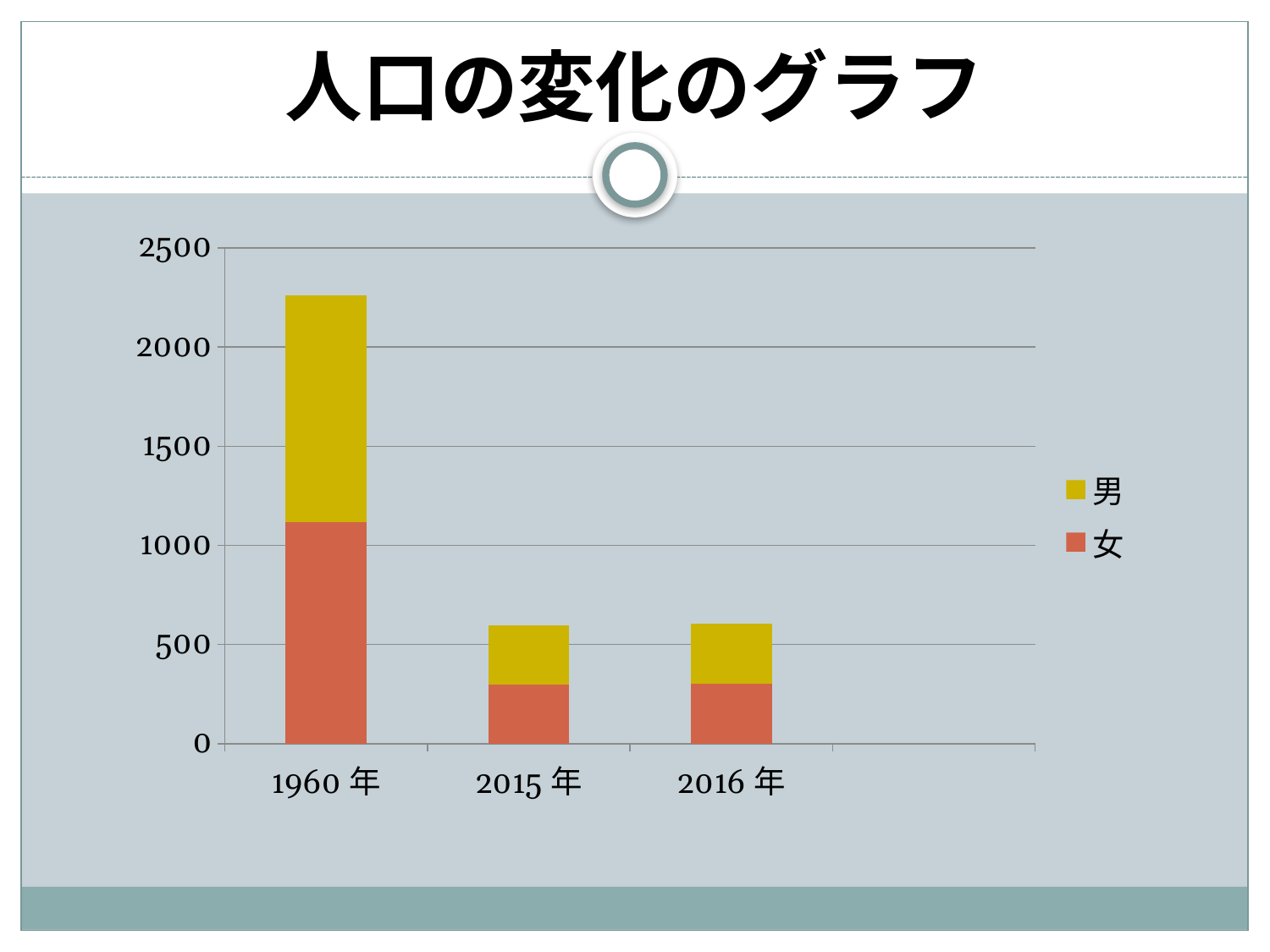

# 人口の変化のグラフ

### Chart

| Category | 女 | 男 |
|---|---|---|
| 1960年 | 1115.0 | 1146.0 |
| 2015年 | 299.0 | 297.0 |
| 2016年 | 301.0 | 304.0 |